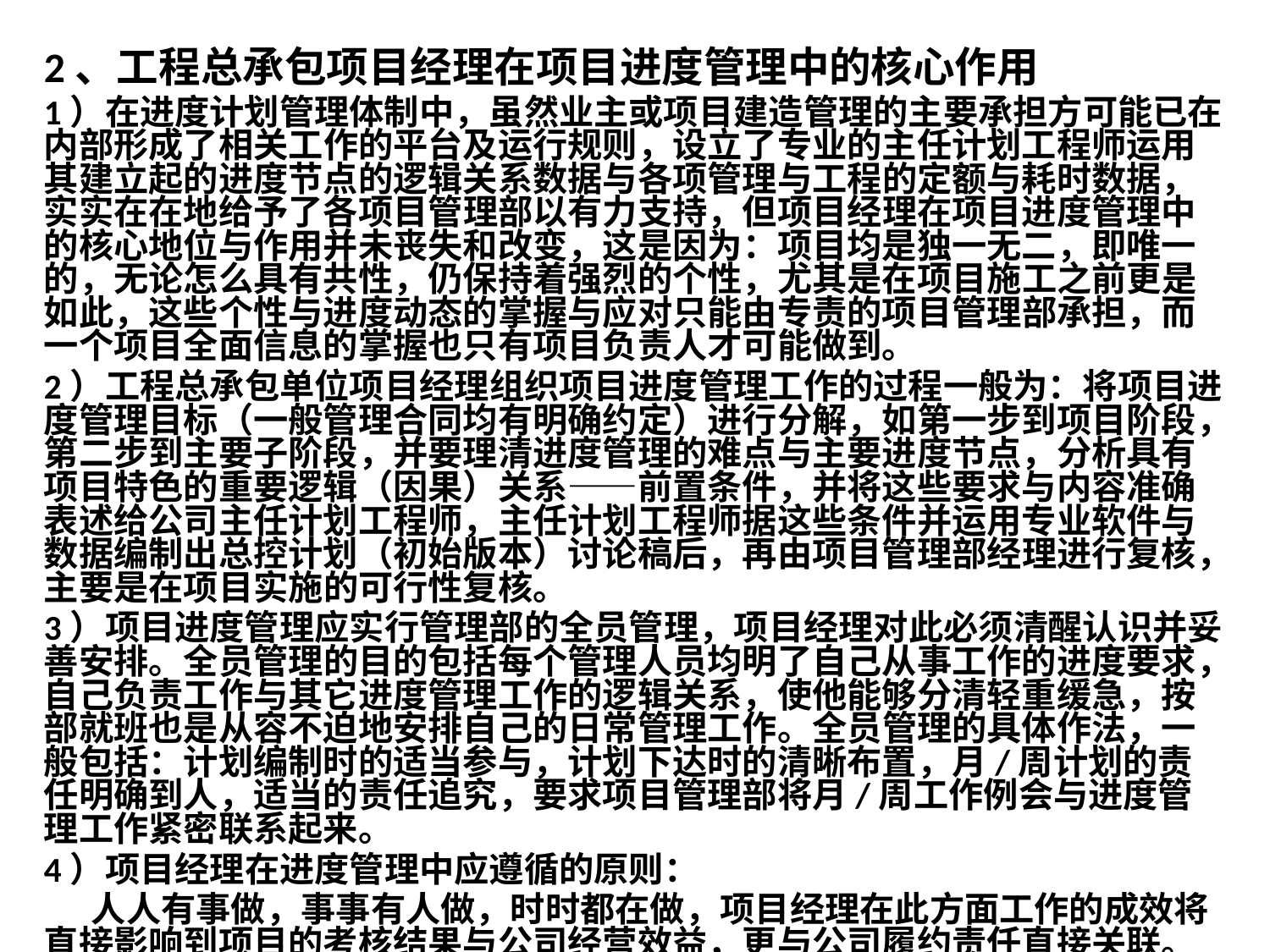

2、工程总承包项目经理在项目进度管理中的核心作用
1）在进度计划管理体制中，虽然业主或项目建造管理的主要承担方可能已在内部形成了相关工作的平台及运行规则，设立了专业的主任计划工程师运用其建立起的进度节点的逻辑关系数据与各项管理与工程的定额与耗时数据，实实在在地给予了各项目管理部以有力支持，但项目经理在项目进度管理中的核心地位与作用并未丧失和改变，这是因为：项目均是独一无二，即唯一的，无论怎么具有共性，仍保持着强烈的个性，尤其是在项目施工之前更是如此，这些个性与进度动态的掌握与应对只能由专责的项目管理部承担，而一个项目全面信息的掌握也只有项目负责人才可能做到。
2）工程总承包单位项目经理组织项目进度管理工作的过程一般为：将项目进度管理目标（一般管理合同均有明确约定）进行分解，如第一步到项目阶段，第二步到主要子阶段，并要理清进度管理的难点与主要进度节点，分析具有项目特色的重要逻辑（因果）关系——前置条件，并将这些要求与内容准确表述给公司主任计划工程师，主任计划工程师据这些条件并运用专业软件与数据编制出总控计划（初始版本）讨论稿后，再由项目管理部经理进行复核，主要是在项目实施的可行性复核。
3）项目进度管理应实行管理部的全员管理，项目经理对此必须清醒认识并妥善安排。全员管理的目的包括每个管理人员均明了自己从事工作的进度要求，自己负责工作与其它进度管理工作的逻辑关系，使他能够分清轻重缓急，按部就班也是从容不迫地安排自己的日常管理工作。全员管理的具体作法，一般包括：计划编制时的适当参与，计划下达时的清晰布置，月/周计划的责任明确到人，适当的责任追究，要求项目管理部将月/周工作例会与进度管理工作紧密联系起来。
4）项目经理在进度管理中应遵循的原则：
     人人有事做，事事有人做，时时都在做，项目经理在此方面工作的成效将直接影响到项目的考核结果与公司经营效益，更与公司履约责任直接关联。